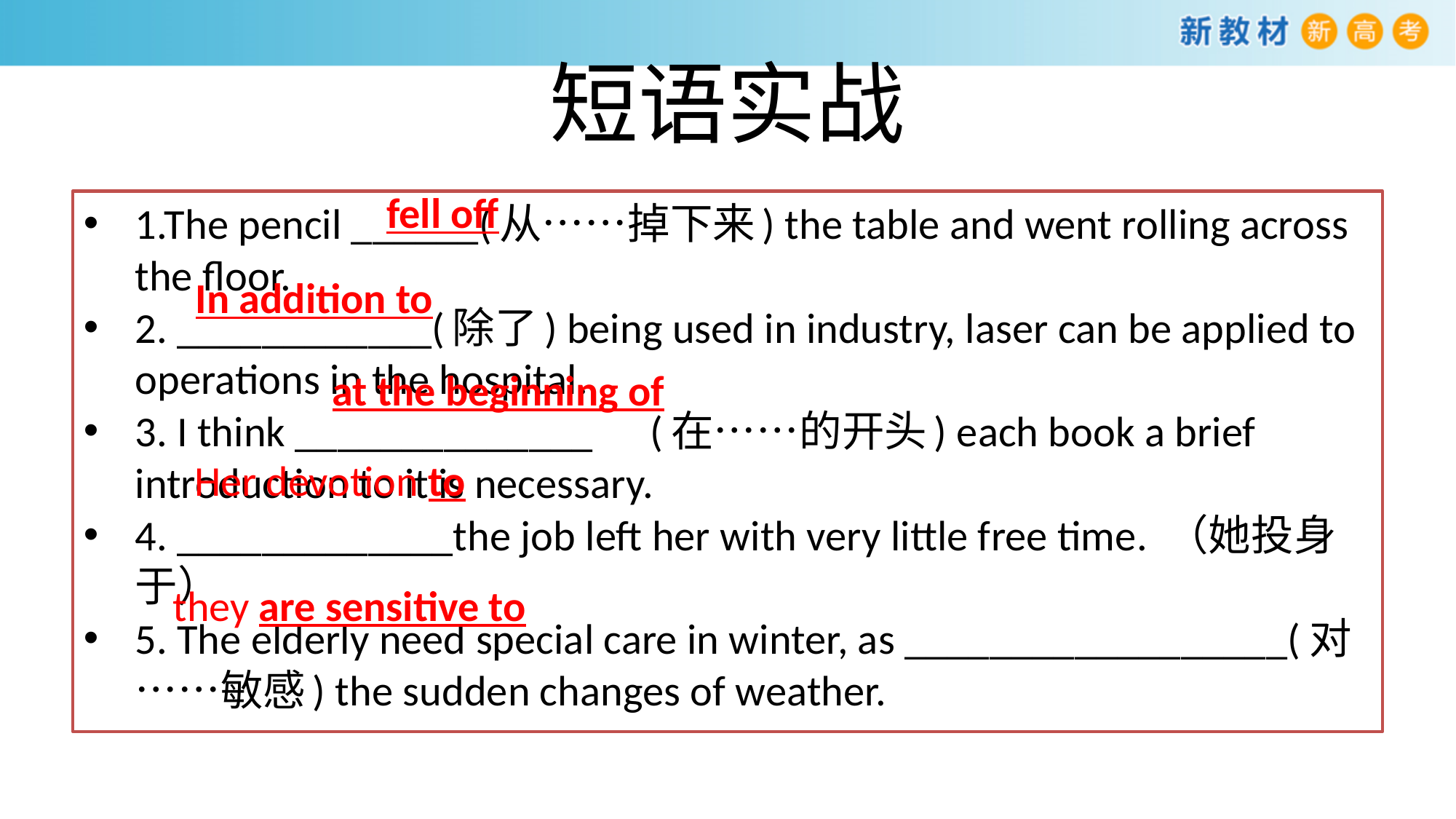

# 短语实战
fell off
1.The pencil ______(从……掉下来) the table and went rolling across the floor.
2. ____________(除了) being used in industry, laser can be applied to operations in the hospital.
3. I think ______________      (在……的开头) each book a brief introduction to it is necessary.
4. _____________the job left her with very little free time. （她投身于）
5. The elderly need special care in winter, as __________________(对……敏感) the sudden changes of weather.

In addition to
at the beginning of
Her devotion to
they are sensitive to